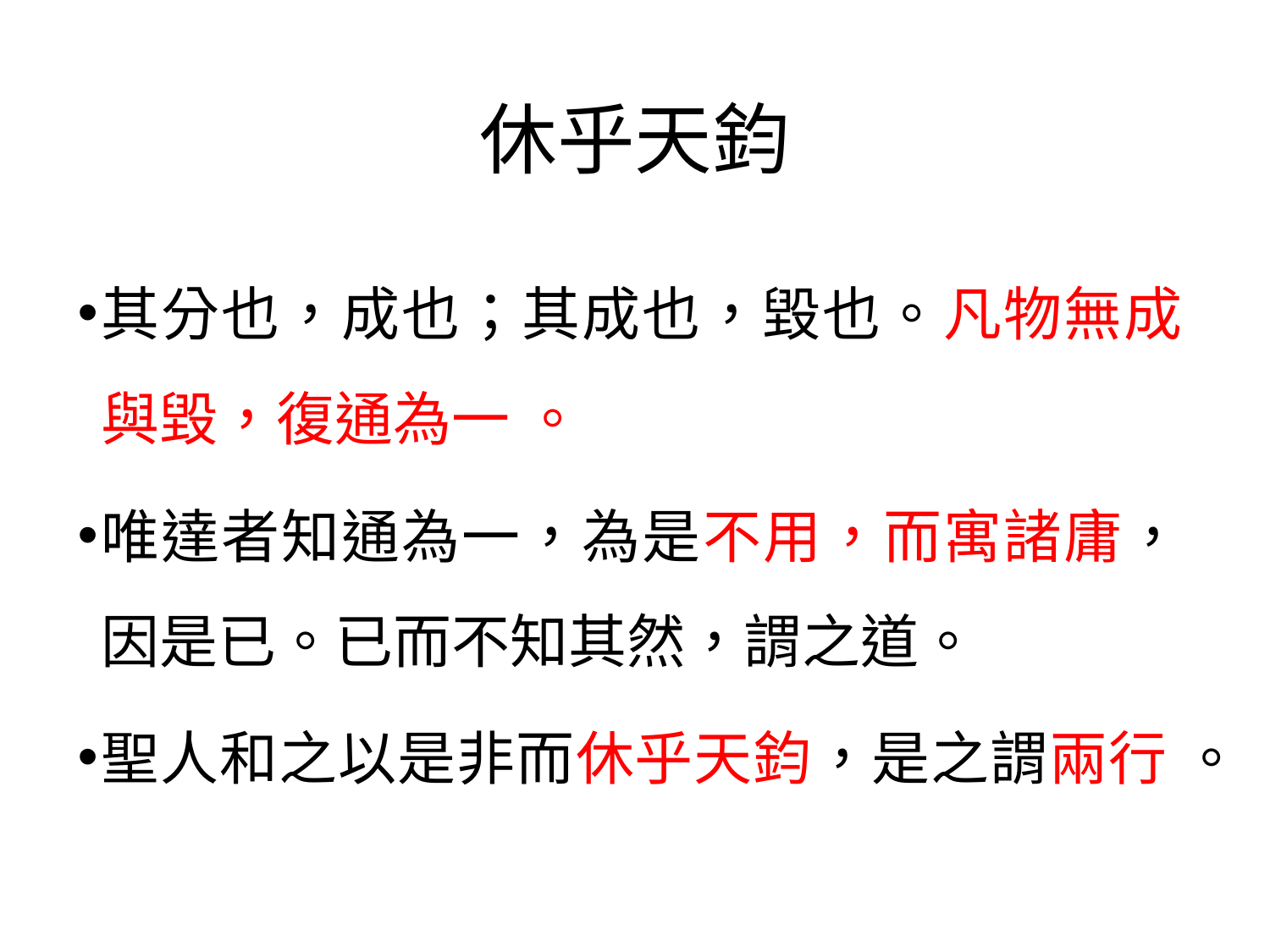

# 休乎天鈞
其分也，成也；其成也，毀也。凡物無成與毀，復通為一 。
唯達者知通為一，為是不用，而寓諸庸，因是已。已而不知其然，謂之道。
聖人和之以是非而休乎天鈞，是之謂兩行 。